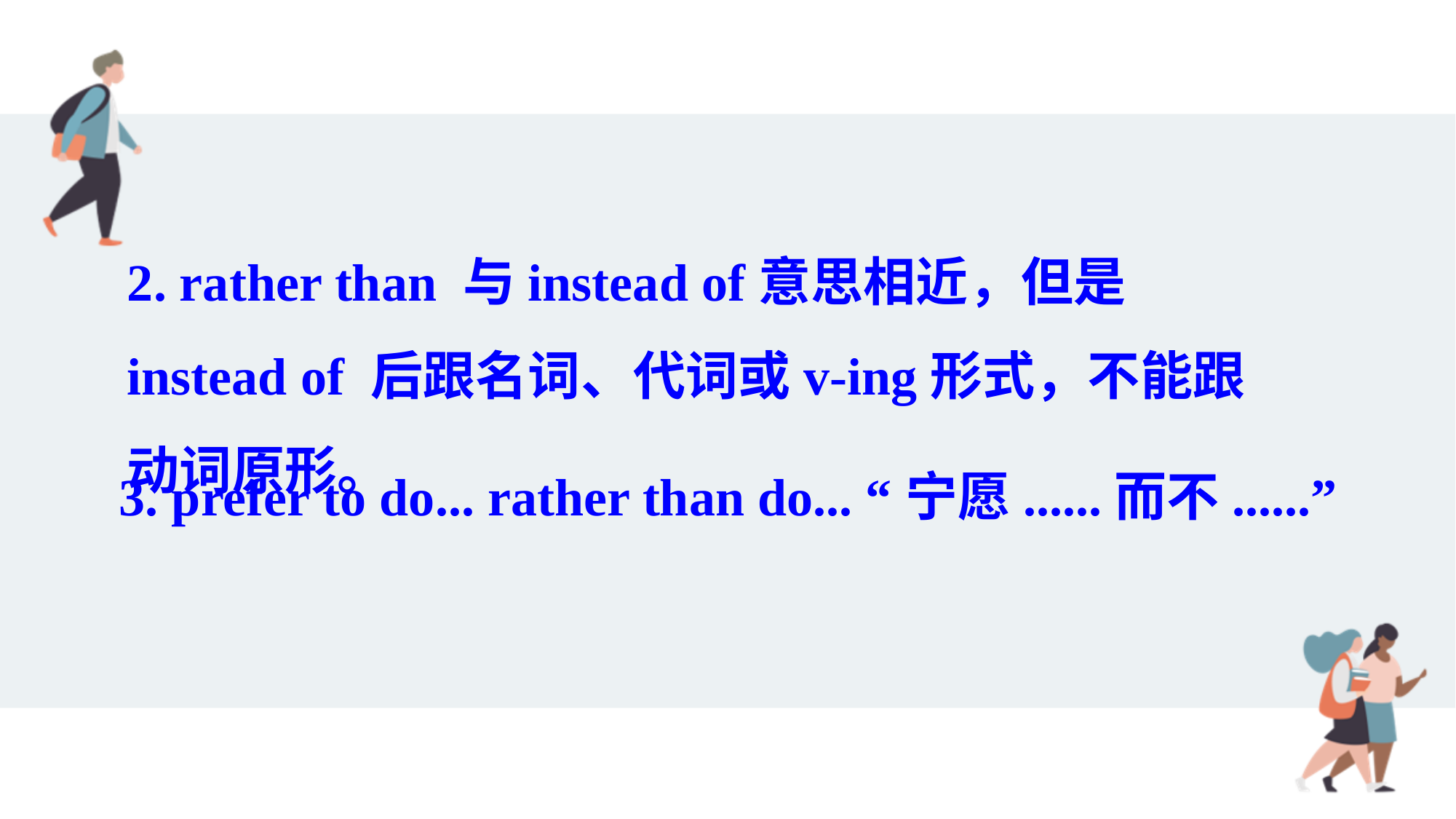

2. rather than 与instead of意思相近，但是instead of 后跟名词、代词或v-ing形式，不能跟动词原形。
3. prefer to do... rather than do... “宁愿......而不......”